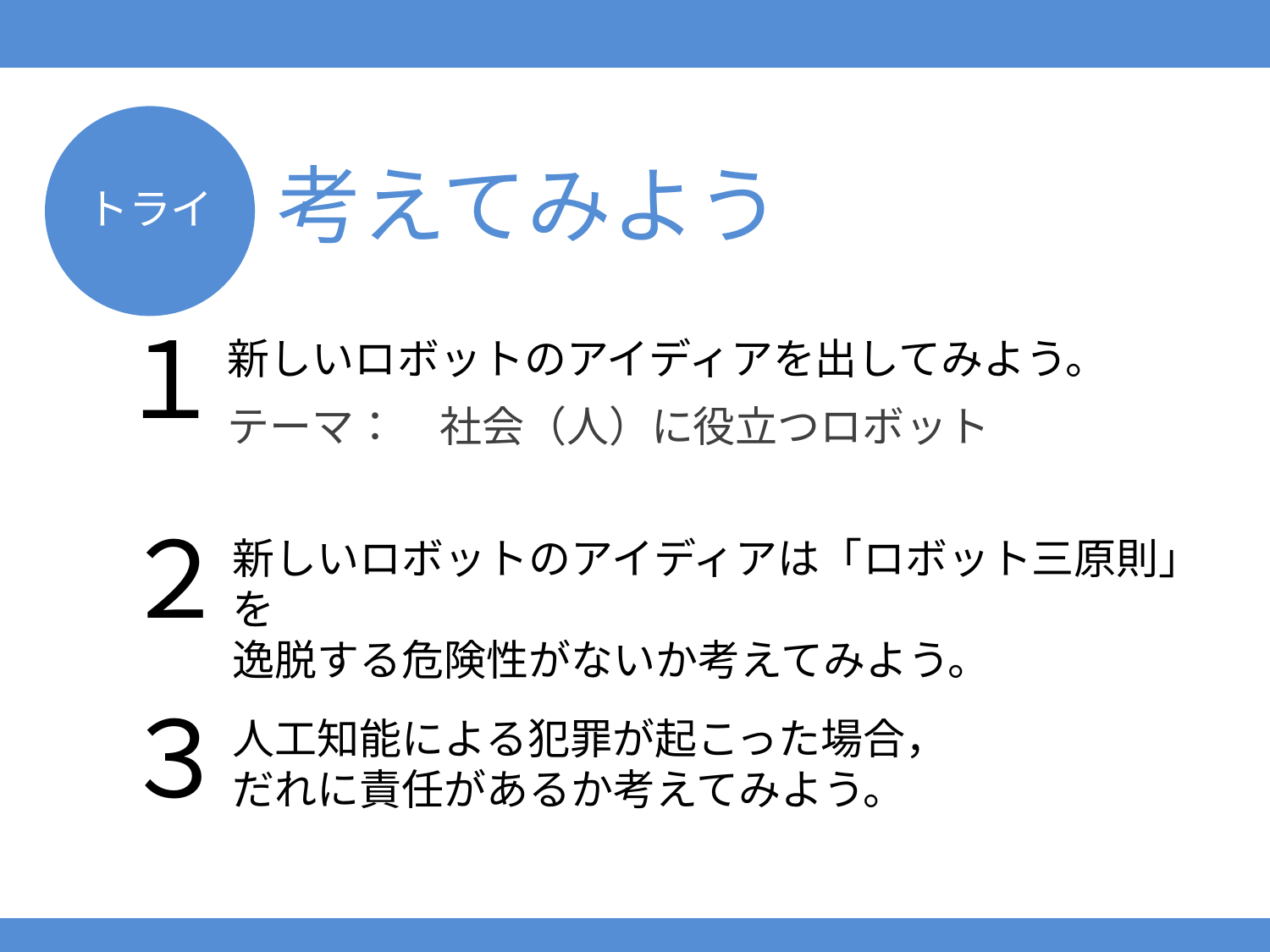

考えてみよう
トライ
１
新しいロボットのアイディアを出してみよう。

テーマ：　社会（人）に役立つロボット
２
新しいロボットのアイディアは「ロボット三原則」を
逸脱する危険性がないか考えてみよう。
３
人工知能による犯罪が起こった場合，
だれに責任があるか考えてみよう。